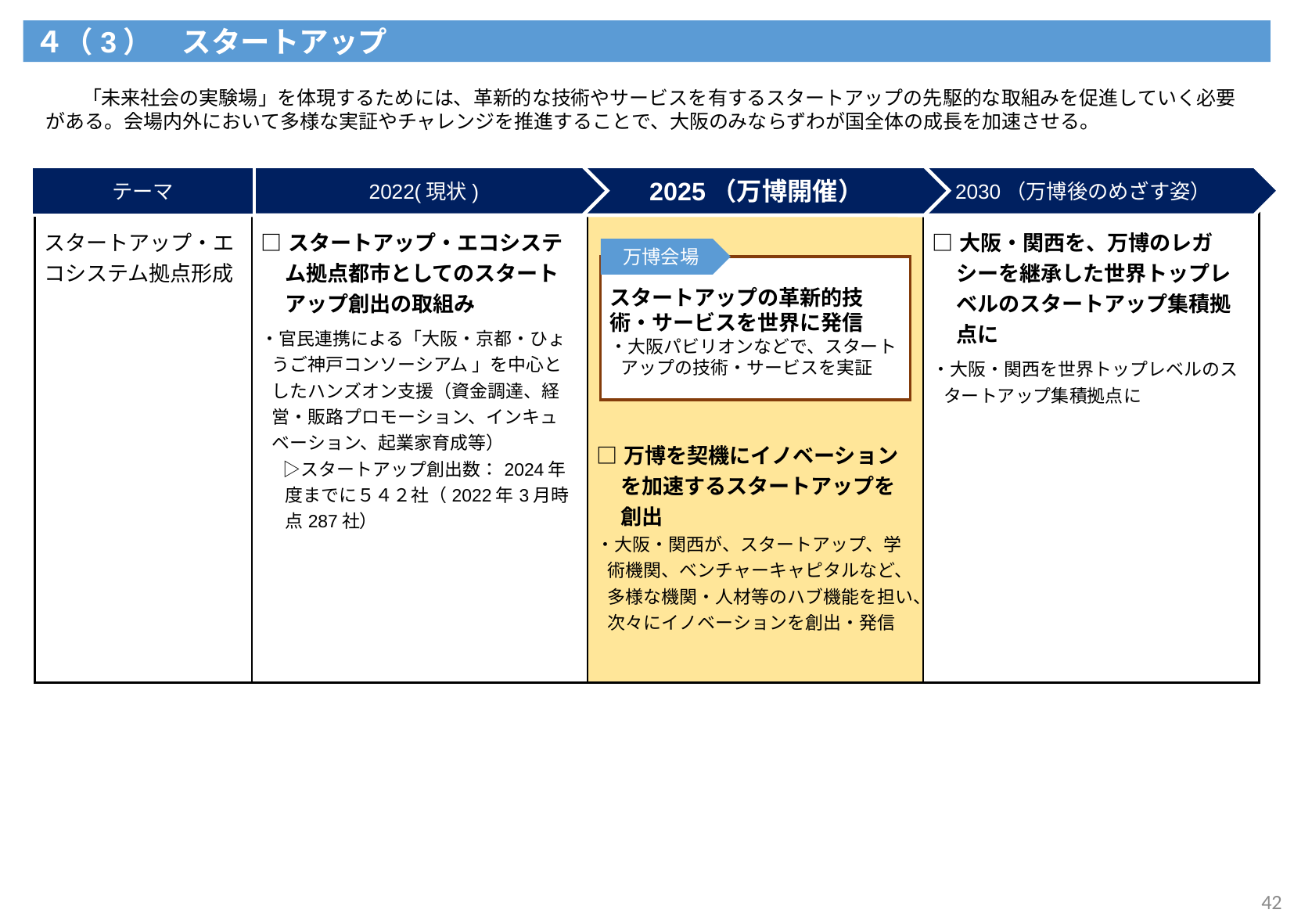

４（3）　スタートアップ
　　「未来社会の実験場」を体現するためには、革新的な技術やサービスを有するスタートアップの先駆的な取組みを促進していく必要がある。会場内外において多様な実証やチャレンジを推進することで、大阪のみならずわが国全体の成長を加速させる。
テーマ
2022(現状)
2030（万博後のめざす姿）
2025（万博開催）
| スタートアップ・エコシステム拠点形成 | □スタートアップ・エコシステム拠点都市としてのスタートアップ創出の取組み ・官民連携による「大阪・京都・ひょうご神戸コンソーシアム 」を中心としたハンズオン支援（資金調達、経営・販路プロモーション、インキュベーション、起業家育成等） 　 ▷スタートアップ創出数：2024年度までに５４２社（2022年3月時点287社） | □万博を契機にイノベーションを加速するスタートアップを創出 ・大阪・関西が、スタートアップ、学術機関、ベンチャーキャピタルなど、多様な機関・人材等のハブ機能を担い、次々にイノベーションを創出・発信 | □大阪・関西を、万博のレガシーを継承した世界トップレベルのスタートアップ集積拠点に ・大阪・関西を世界トップレベルのスタートアップ集積拠点に |
| --- | --- | --- | --- |
万博会場
スタートアップの革新的技術・サービスを世界に発信
・大阪パビリオンなどで、スタートアップの技術・サービスを実証
42